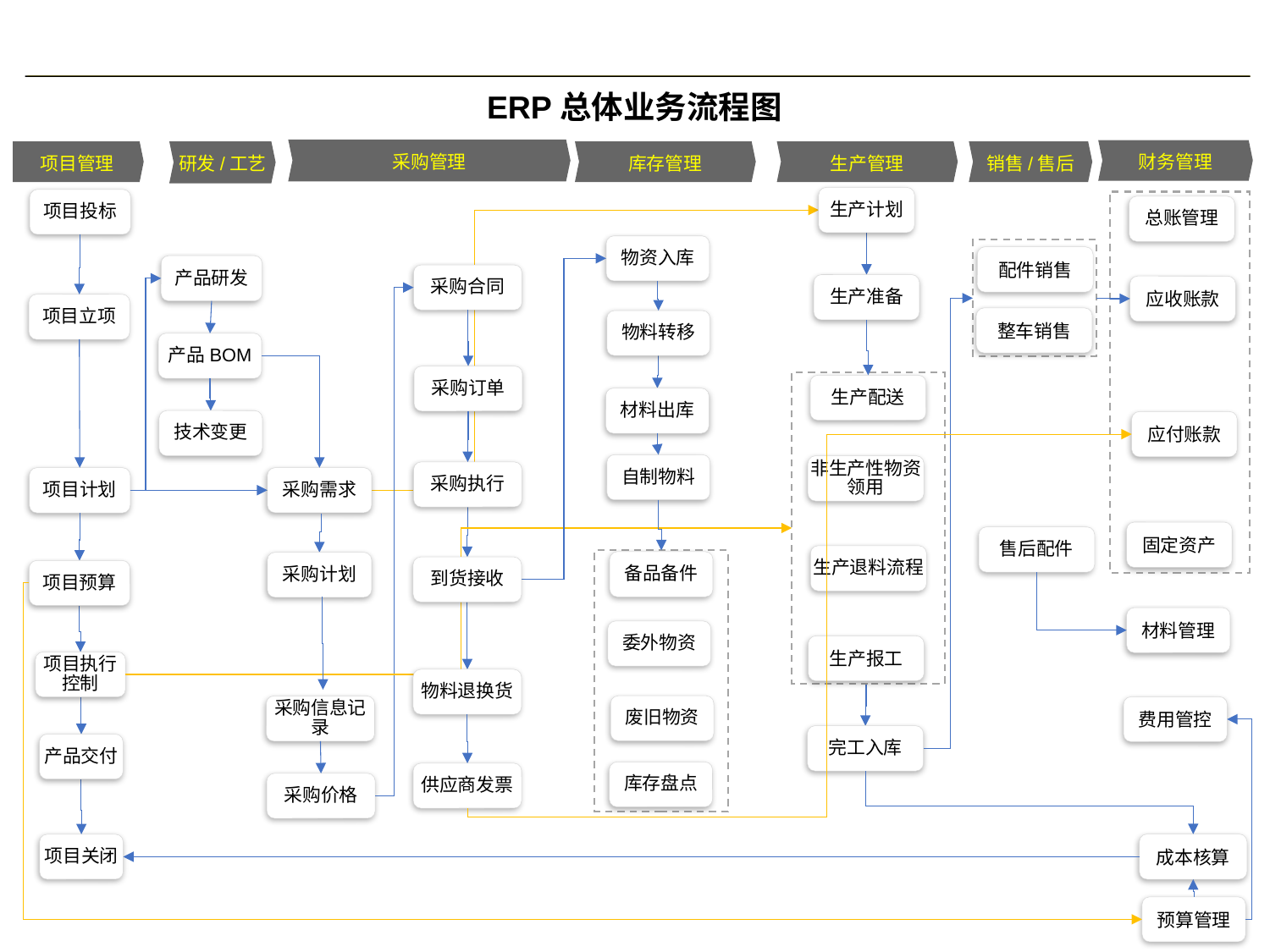

ERP总体业务流程图
采购管理
财务管理
项目管理
研发/工艺
库存管理
生产管理
销售/售后
生产计划
项目投标

总账管理
物资入库

配件销售
产品研发
采购合同
生产准备
应收账款
项目立项
整车销售
物料转移
产品BOM
采购订单

生产配送
材料出库
技术变更
应付账款
自制物料
非生产性物资领用
采购执行
项目计划
采购需求
固定资产
售后配件
生产退料流程

备品备件
采购计划
到货接收
项目预算
材料管理
委外物资
生产报工
项目执行控制
物料退换货
废旧物资
采购信息记录
费用管控
完工入库
产品交付
库存盘点
供应商发票
采购价格
成本核算
项目关闭
预算管理